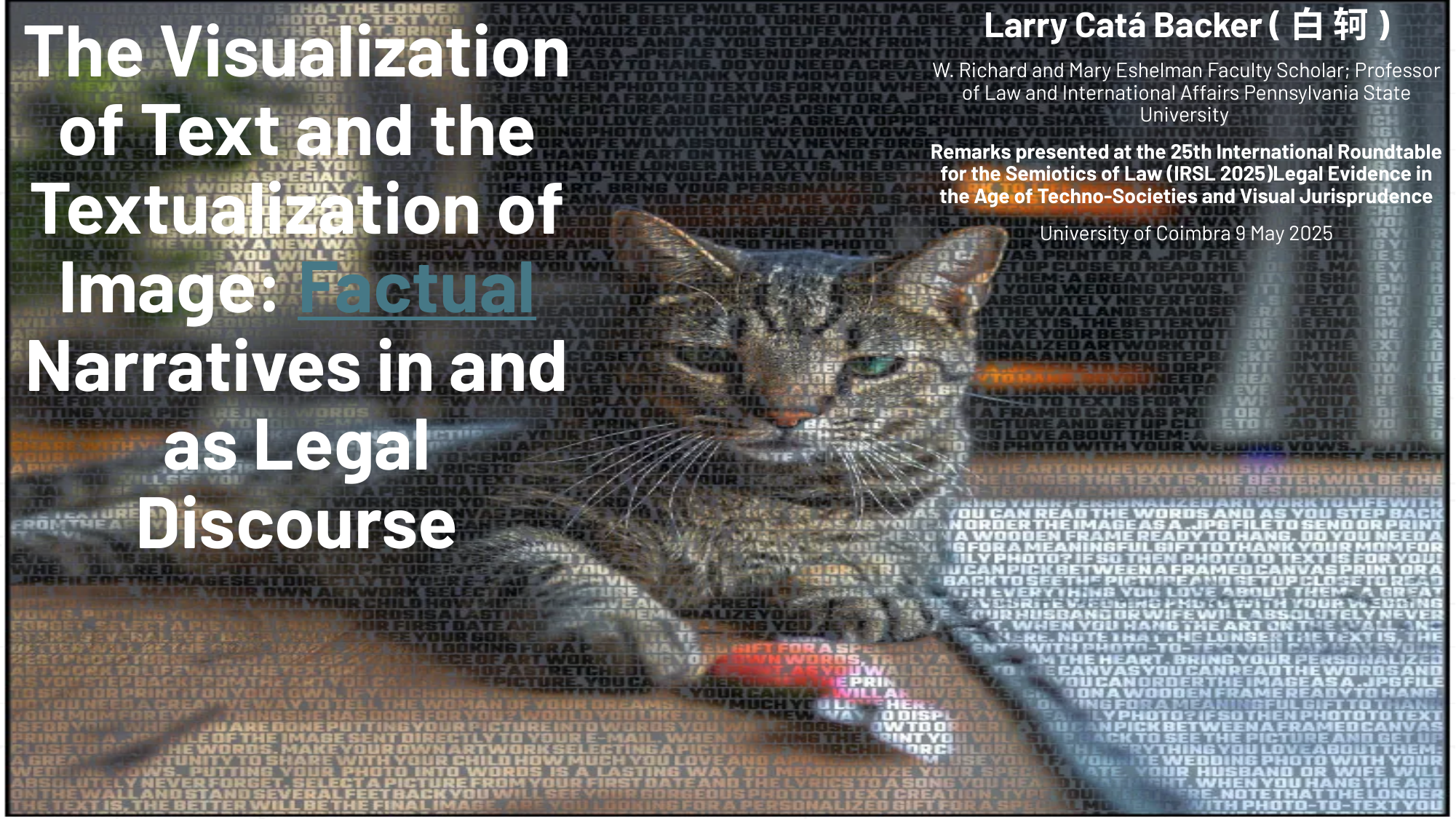

# The Visualization of Text and the Textualization of Image: Factual Narratives in and as Legal Discourse
Larry Catá Backer (白 轲)
W. Richard and Mary Eshelman Faculty Scholar; Professor of Law and International Affairs Pennsylvania State University
Remarks presented at the 25th International Roundtable for the Semiotics of Law (IRSL 2025)Legal Evidence in the Age of Techno-Societies and Visual Jurisprudence
University of Coimbra 9 May 2025